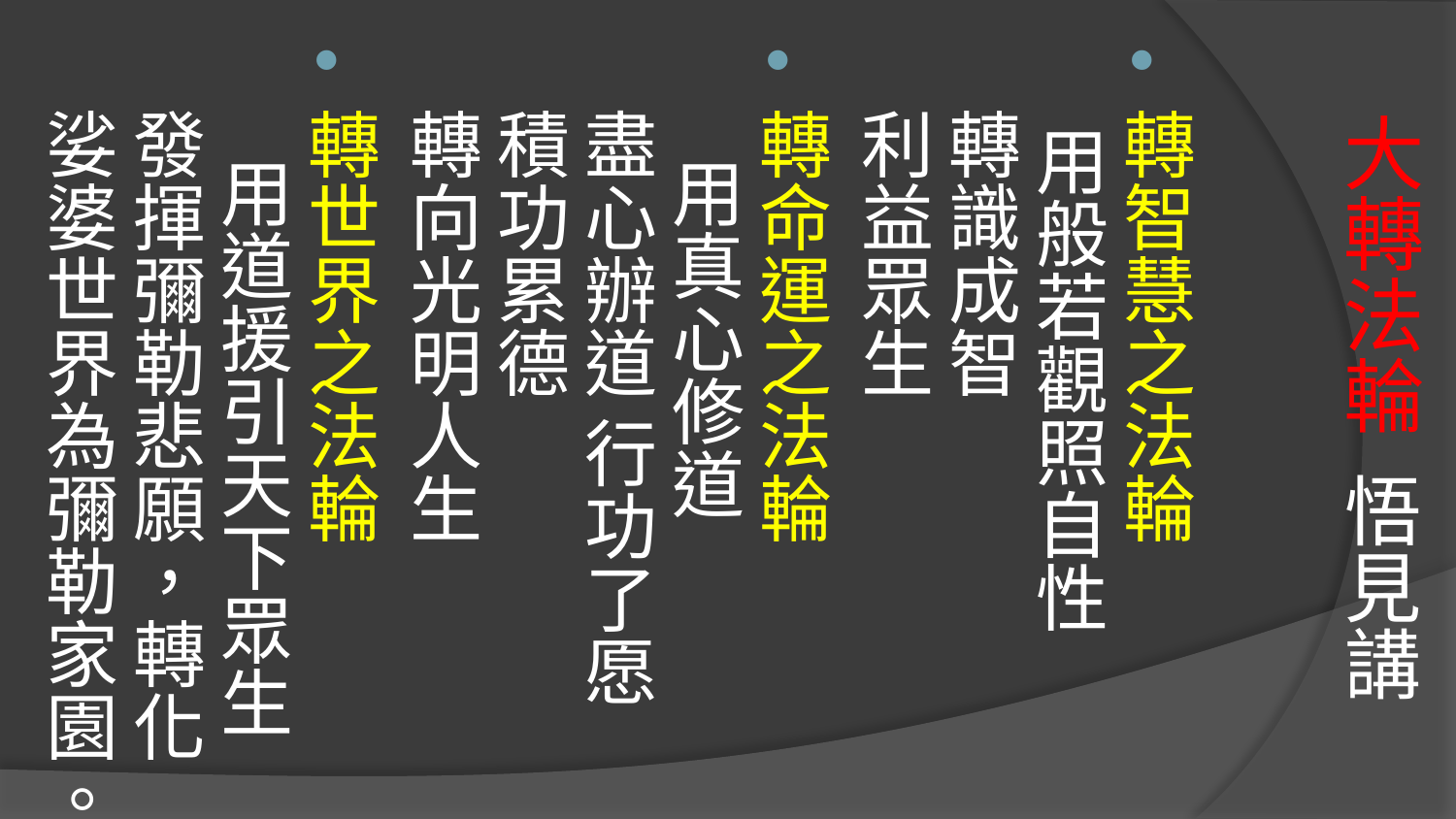

# 大轉法輪  悟見講
轉智慧之法輪                用般若觀照自性
轉識成智
利益眾生
轉命運之法輪                  用真心修道
盡心辦道 行功了愿
積功累德
轉向光明人生
轉世界之法輪                  用道援引天下眾生
發揮彌勒悲願，轉化娑婆世界為彌勒家園。